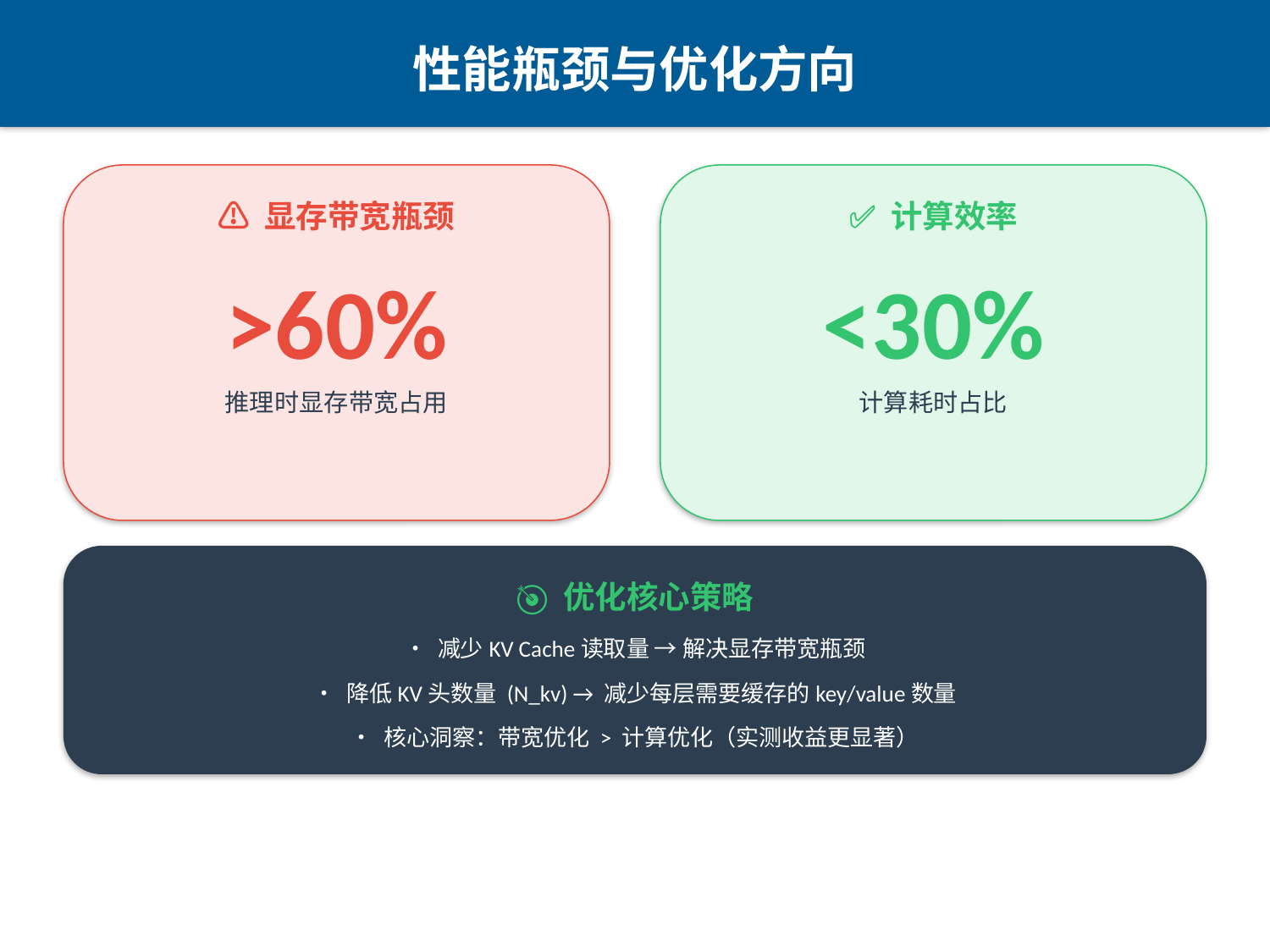

性能瓶颈与优化方向

⚠️ 显存带宽瓶颈
✅ 计算效率
>60%
<30%
推理时显存带宽占用
计算耗时占比

🎯 优化核心策略
• 减少KV Cache读取量 → 解决显存带宽瓶颈
• 降低KV头数量 (N_kv) → 减少每层需要缓存的key/value数量
• 核心洞察：带宽优化 > 计算优化（实测收益更显著）